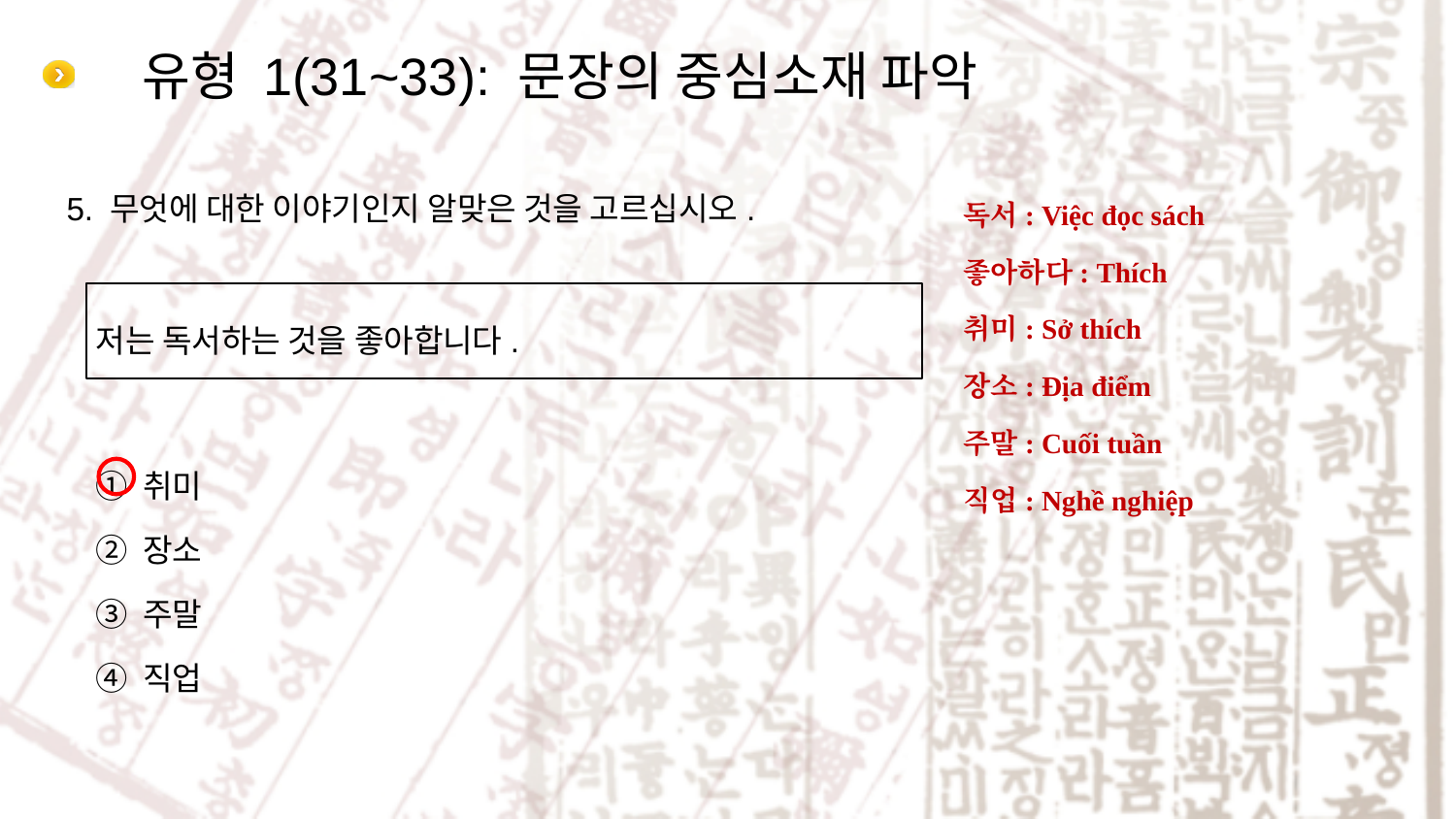

# 유형 1(31~33): 문장의 중심소재 파악
독서: Việc đọc sách
좋아하다: Thích
취미: Sở thích
장소: Địa điểm
주말: Cuối tuần
직업: Nghề nghiệp
5. 무엇에 대한 이야기인지 알맞은 것을 고르십시오.
저는 독서하는 것을 좋아합니다.
① 취미
② 장소
③ 주말
④ 직업